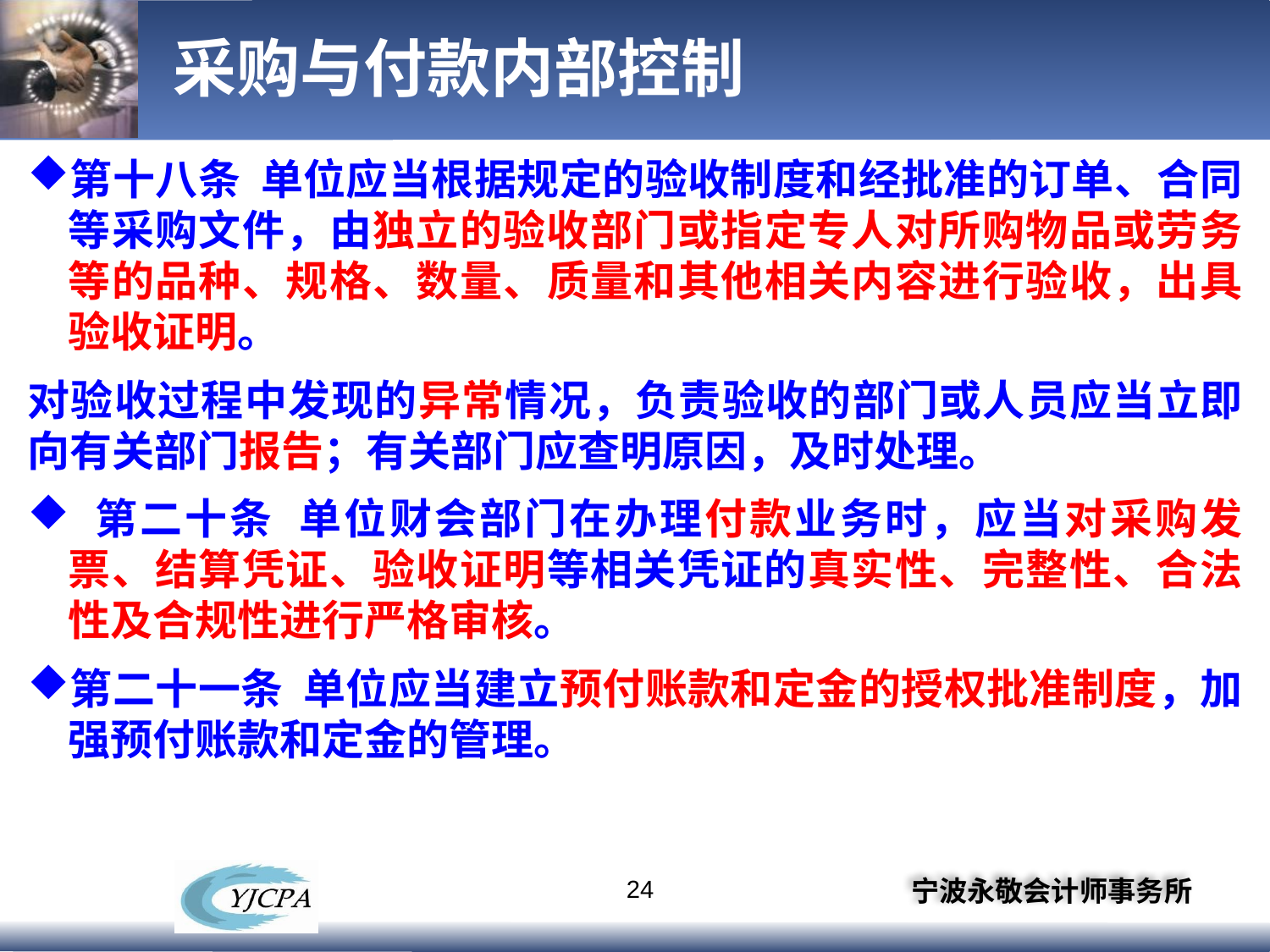

# 采购与付款内部控制
第十八条  单位应当根据规定的验收制度和经批准的订单、合同等采购文件，由独立的验收部门或指定专人对所购物品或劳务等的品种、规格、数量、质量和其他相关内容进行验收，出具验收证明。
对验收过程中发现的异常情况，负责验收的部门或人员应当立即向有关部门报告；有关部门应查明原因，及时处理。
 第二十条  单位财会部门在办理付款业务时，应当对采购发票、结算凭证、验收证明等相关凭证的真实性、完整性、合法性及合规性进行严格审核。
第二十一条  单位应当建立预付账款和定金的授权批准制度，加强预付账款和定金的管理。